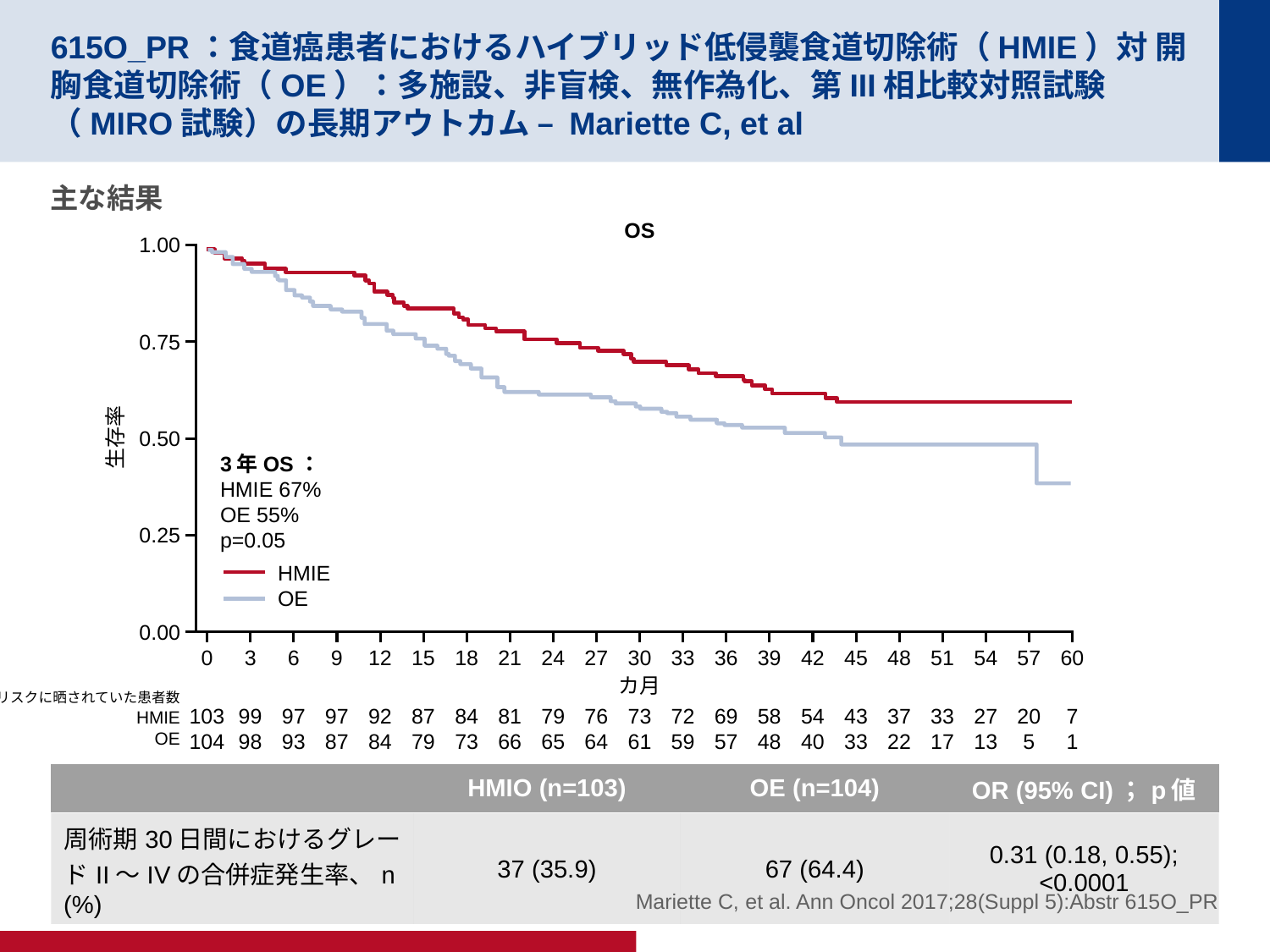

# 615O_PR：食道癌患者におけるハイブリッド低侵襲食道切除術（HMIE）対 開胸食道切除術（OE）：多施設、非盲検、無作為化、第III相比較対照試験（MIRO試験）の長期アウトカム – Mariette C, et al
主な結果

OS
1.00

0.75
生存率
0.50
3年OS：
HMIE 67%
OE 55%
p=0.05
0.25
HMIE
OE
0.00
0
3
6
9
12
15
18
21
24
27
30
33
36
39
42
45
48
51
54
57
60
カ月
	リスクに晒されていた患者数
HMIE
OE
103
104
99
98
97
93
97
87
92
84
87
79
84
73
81
66
79
65
76
64
73
61
72
59
69
57
58
48
54
40
43
33
37
22
33
17
27
13
20
5
7
1
|  | HMIO (n=103) | OE (n=104) | OR (95% CI)；p値 |
| --- | --- | --- | --- |
| 周術期30日間におけるグレードII～IVの合併症発生率、n (%) | 37 (35.9) | 67 (64.4) | 0.31 (0.18, 0.55); <0.0001 |
Mariette C, et al. Ann Oncol 2017;28(Suppl 5):Abstr 615O_PR